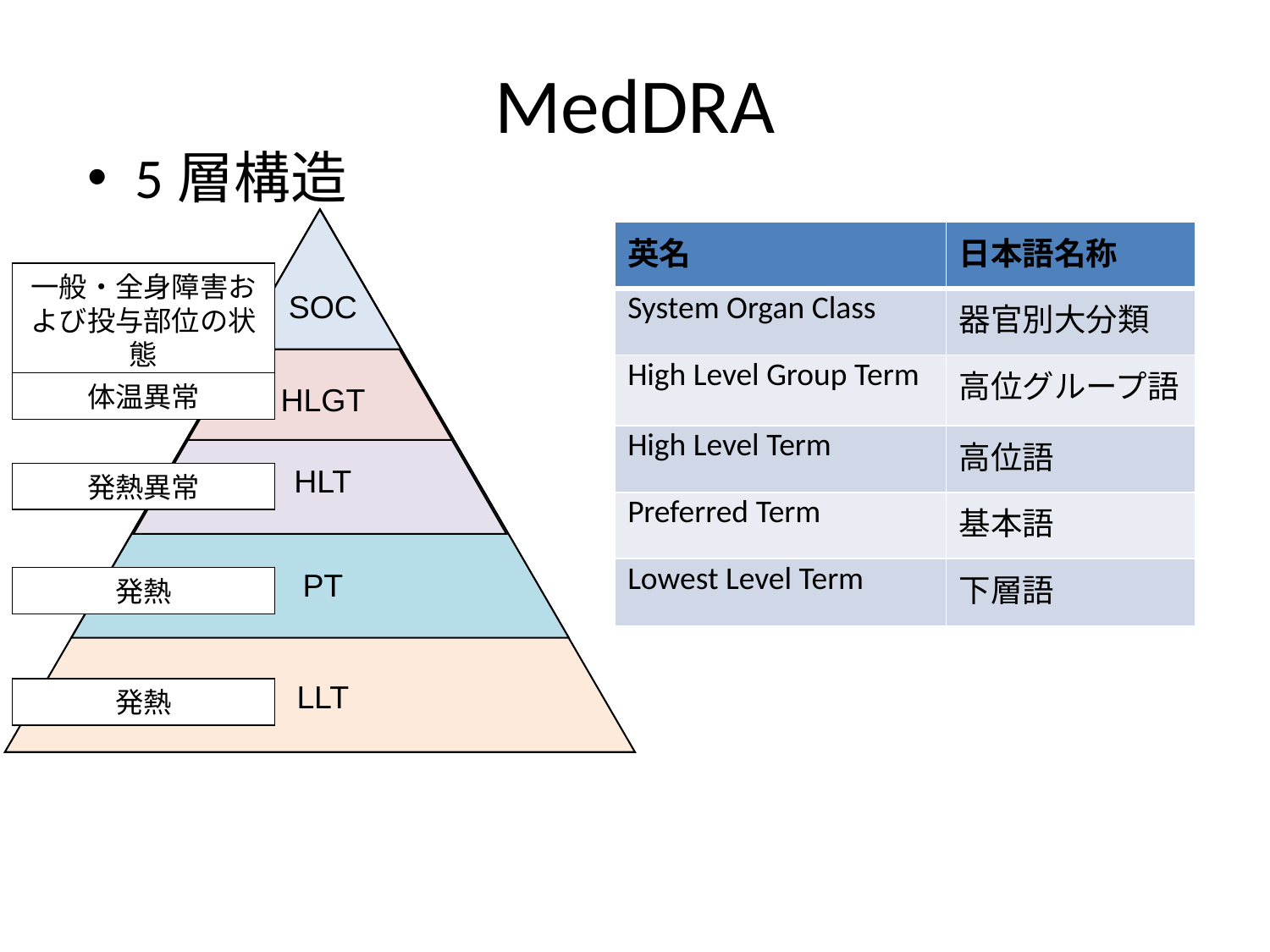

# MedDRA
5層構造

SOC
HLGT
HLT
PT
LLT
| 英名 | 日本語名称 |
| --- | --- |
| System Organ Class | 器官別大分類 |
| High Level Group Term | 高位グループ語 |
| High Level Term | 高位語 |
| Preferred Term | 基本語 |
| Lowest Level Term | 下層語 |
一般・全身障害および投与部位の状態
体温異常
発熱異常
発熱
発熱